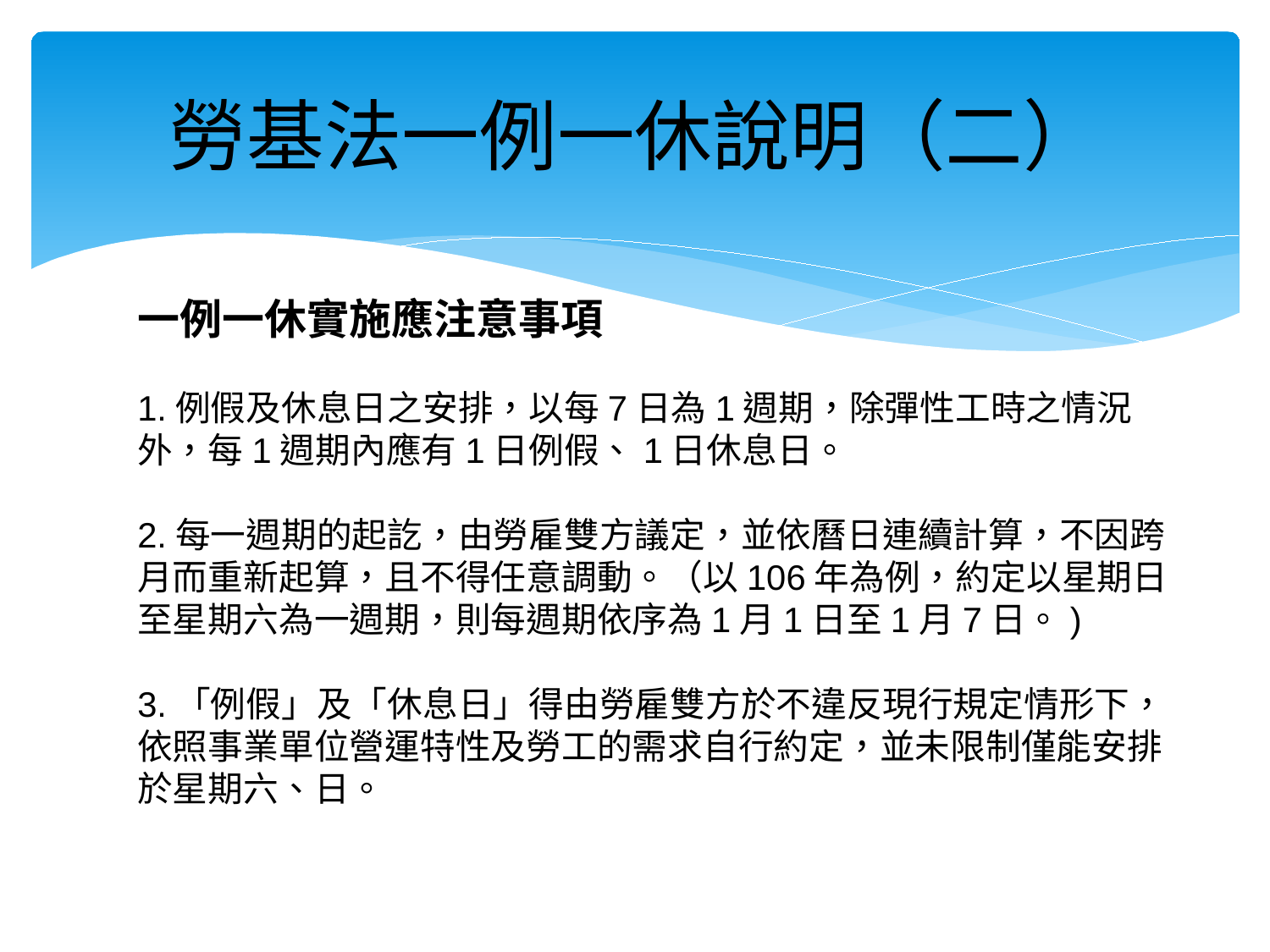

# 勞基法一例一休說明（二）
一例一休實施應注意事項

1.例假及休息日之安排，以每7日為1週期，除彈性工時之情況外，每1週期內應有1日例假、1日休息日。

2.每一週期的起訖，由勞雇雙方議定，並依曆日連續計算，不因跨月而重新起算，且不得任意調動。（以106年為例，約定以星期日至星期六為一週期，則每週期依序為1月1日至1月7日。)

3.「例假」及「休息日」得由勞雇雙方於不違反現行規定情形下，依照事業單位營運特性及勞工的需求自行約定，並未限制僅能安排於星期六、日。